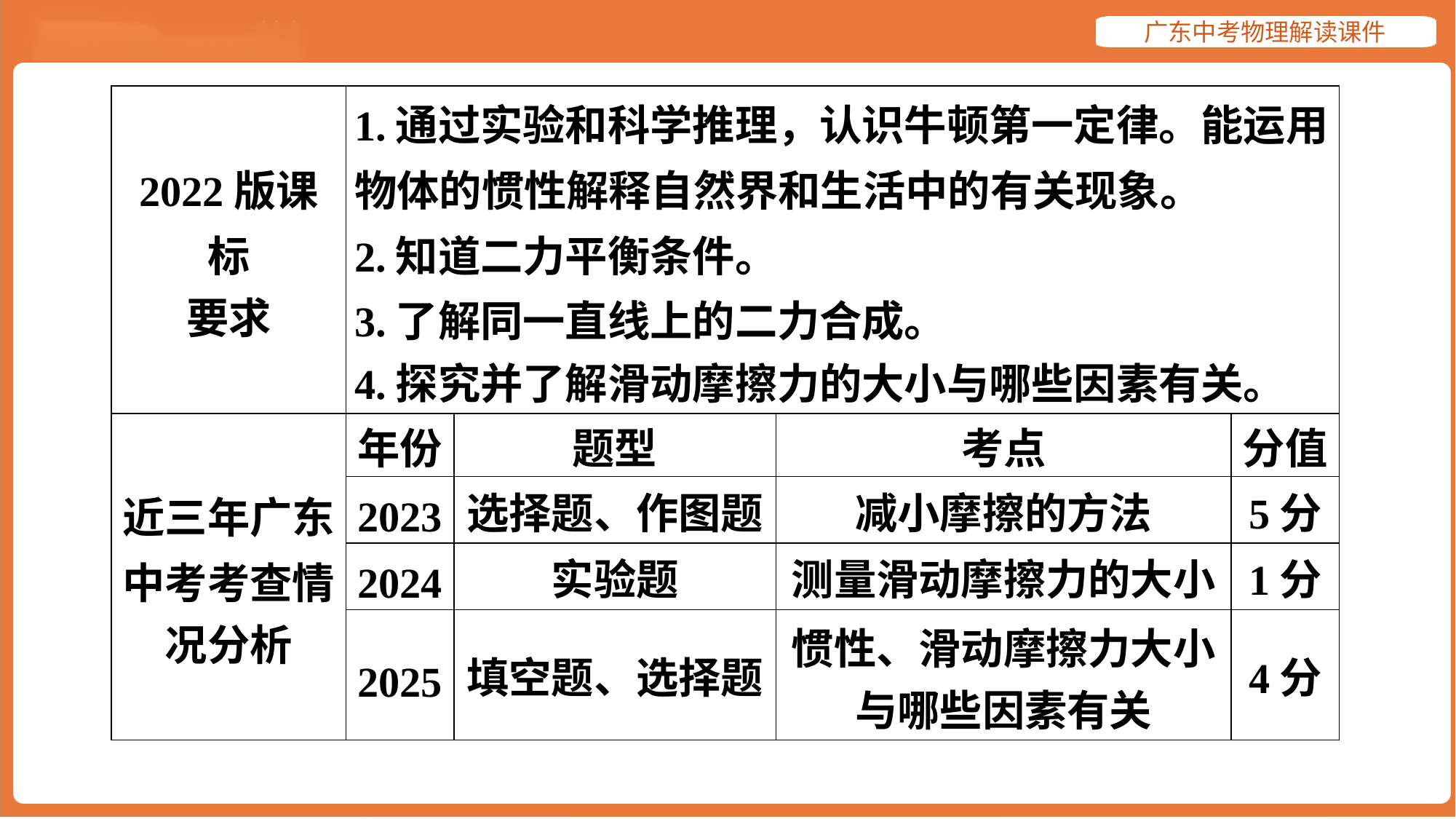

| 2022版课标 要求 | 1.通过实验和科学推理，认识牛顿第一定律。能运用 物体的惯性解释自然界和生活中的有关现象。 2.知道二力平衡条件。 3.了解同一直线上的二力合成。 4.探究并了解滑动摩擦力的大小与哪些因素有关。 |  |  |  |
| --- | --- | --- | --- | --- |
| 近三年广东 中考考查情 况分析 | 年份 | 题型 | 考点 | 分值 |
|  | 2023 | 选择题、作图题 | 减小摩擦的方法 | 5分 |
|  | 2024 | 实验题 | 测量滑动摩擦力的大小 | 1分 |
|  | 2025 | 填空题、选择题 | 惯性、滑动摩擦力大小 与哪些因素有关 | 4分 |